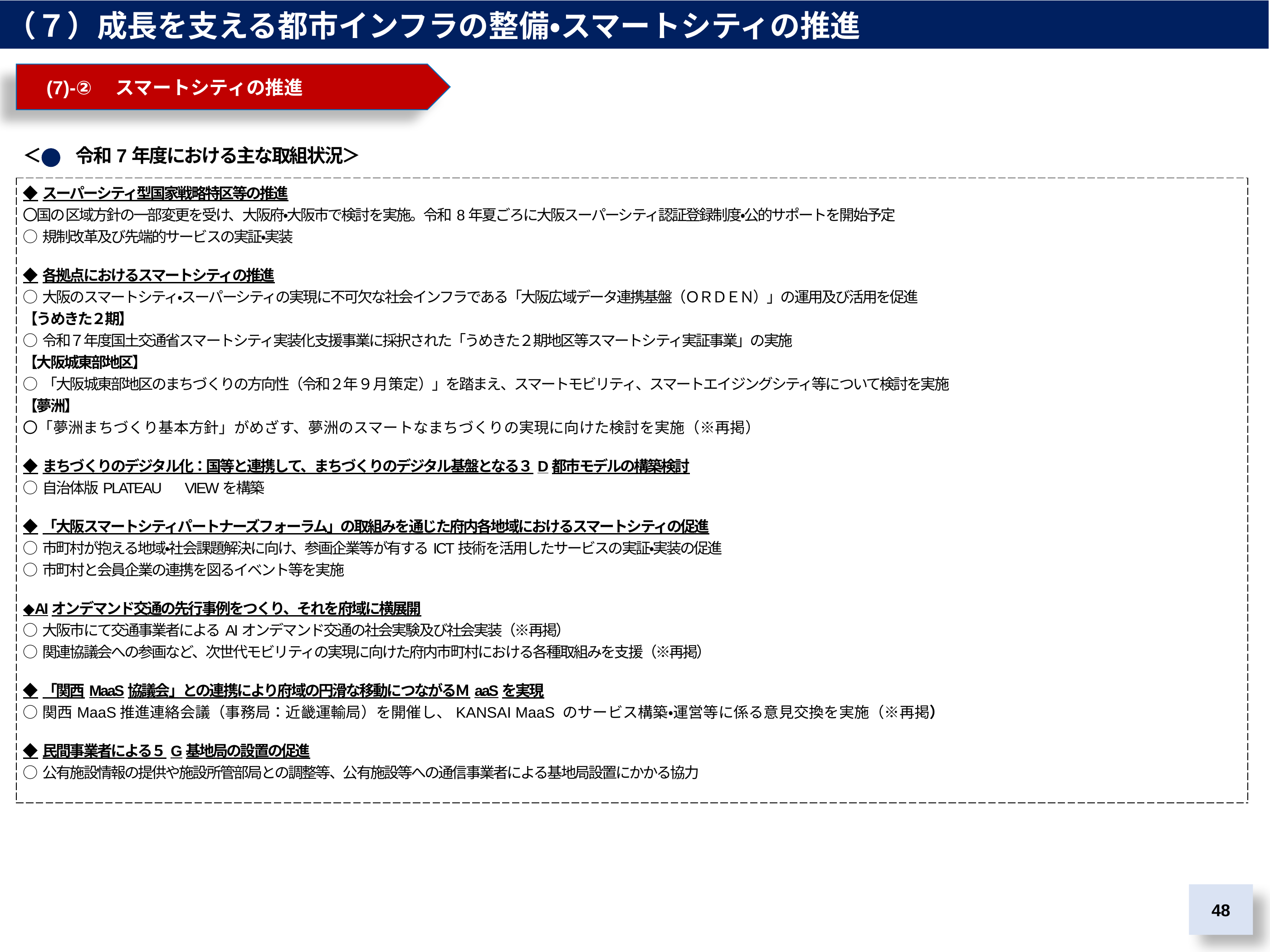

（７）成長を支える都市インフラの整備・スマートシティの推進
　(7)-②　スマートシティの推進
＜　　令和7年度における主な取組状況＞

| ◆スーパーシティ型国家戦略特区等の推進 〇国の区域方針の一部変更を受け、大阪府・大阪市で検討を実施。令和8年夏ごろに大阪スーパーシティ認証登録制度・公的サポートを開始予定 ○規制改革及び先端的サービスの実証・実装 ◆各拠点におけるスマートシティの推進 ○大阪のスマートシティ・スーパーシティの実現に不可欠な社会インフラである「大阪広域データ連携基盤（ＯＲＤＥＮ）」の運用及び活用を促進 【うめきた２期】 ○令和７年度国土交通省スマートシティ実装化支援事業に採択された「うめきた２期地区等スマートシティ実証事業」の実施 【大阪城東部地区】 ○「大阪城東部地区のまちづくりの方向性（令和２年９月策定）」を踏まえ、スマートモビリティ、スマートエイジングシティ等について検討を実施 【夢洲】 〇「夢洲まちづくり基本方針」がめざす、夢洲のスマートなまちづくりの実現に向けた検討を実施（※再掲） ◆まちづくりのデジタル化：国等と連携して、まちづくりのデジタル基盤となる３D都市モデルの構築検討 ○自治体版PLATEAU　VIEWを構築 ◆「大阪スマートシティパートナーズフォーラム」の取組みを通じた府内各地域におけるスマートシティの促進 ○市町村が抱える地域・社会課題解決に向け、参画企業等が有するICT技術を活用したサービスの実証・実装の促進 ○市町村と会員企業の連携を図るイベント等を実施 ◆AIオンデマンド交通の先行事例をつくり、それを府域に横展開 ○大阪市にて交通事業者によるAIオンデマンド交通の社会実験及び社会実装（※再掲） ○関連協議会への参画など、次世代モビリティの実現に向けた府内市町村における各種取組みを支援（※再掲） ◆「関西MaaS協議会」との連携により府域の円滑な移動につながるＭaaSを実現 ○関西MaaS推進連絡会議（事務局：近畿運輸局）を開催し、KANSAI MaaS のサービス構築・運営等に係る意見交換を実施（※再掲） ◆民間事業者による５G基地局の設置の促進 ○公有施設情報の提供や施設所管部局との調整等、公有施設等への通信事業者による基地局設置にかかる協力 |
| --- |
48